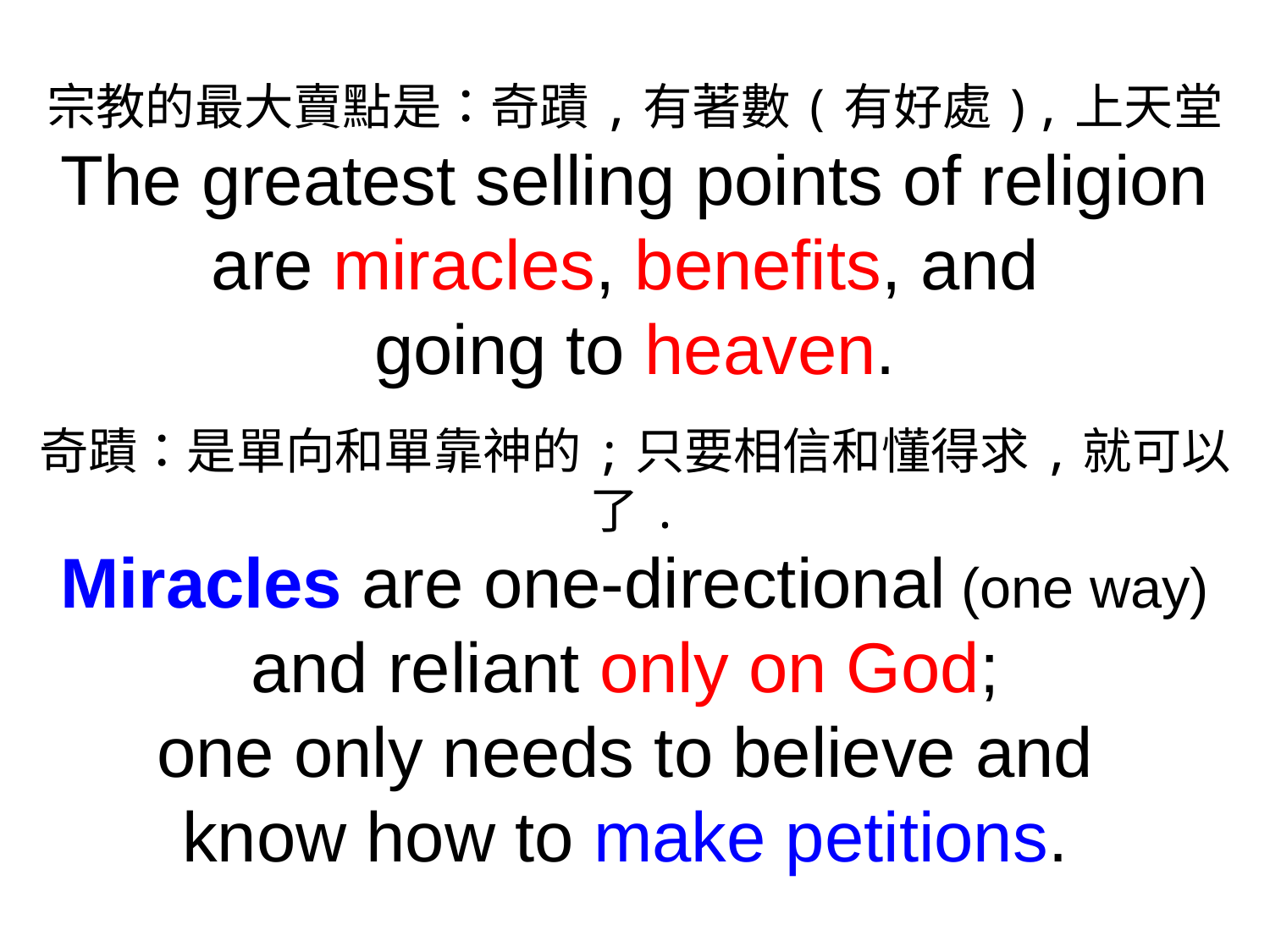

宗教的最大賣點是：奇蹟,有著數(有好處),上天堂
The greatest selling points of religion are miracles, benefits, and
going to heaven.
奇蹟：是單向和單靠神的;只要相信和懂得求,就可以了.
Miracles are one-directional (one way)
and reliant only on God;
one only needs to believe and
know how to make petitions.